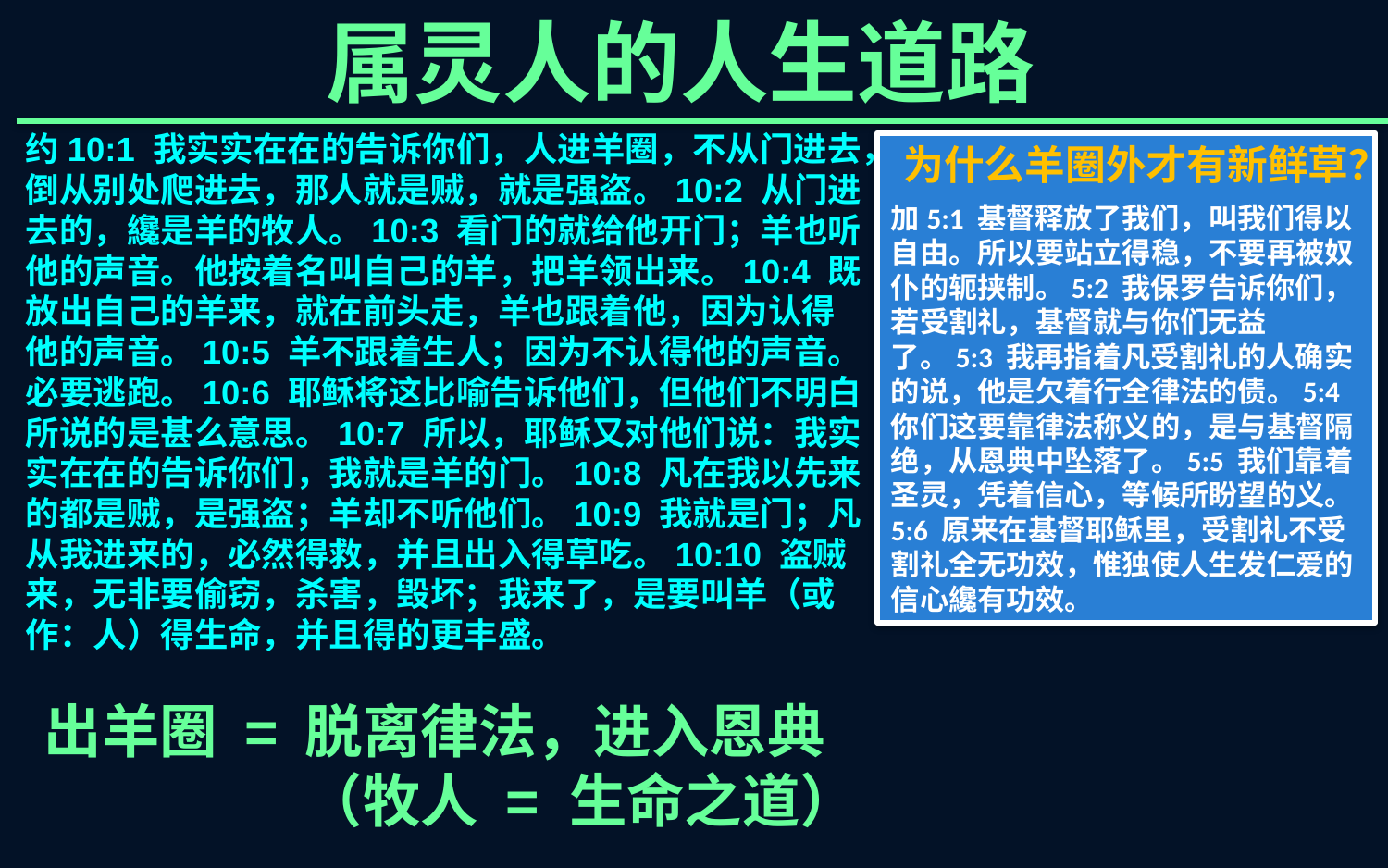

属灵人的人生道路
约10:1 我实实在在的告诉你们，人进羊圈，不从门进去，倒从别处爬进去，那人就是贼，就是强盗。10:2 从门进去的，纔是羊的牧人。10:3 看门的就给他开门；羊也听他的声音。他按着名叫自己的羊，把羊领出来。10:4 既放出自己的羊来，就在前头走，羊也跟着他，因为认得他的声音。10:5 羊不跟着生人；因为不认得他的声音。必要逃跑。10:6 耶稣将这比喻告诉他们，但他们不明白所说的是甚么意思。10:7 所以，耶稣又对他们说：我实实在在的告诉你们，我就是羊的门。10:8 凡在我以先来的都是贼，是强盗；羊却不听他们。10:9 我就是门；凡从我进来的，必然得救，并且出入得草吃。10:10 盗贼来，无非要偷窃，杀害，毁坏；我来了，是要叫羊（或作：人）得生命，并且得的更丰盛。
为什么羊圈外才有新鲜草？
加5:1 基督释放了我们，叫我们得以自由。所以要站立得稳，不要再被奴仆的轭挟制。5:2 我保罗告诉你们，若受割礼，基督就与你们无益了。5:3 我再指着凡受割礼的人确实的说，他是欠着行全律法的债。5:4 你们这要靠律法称义的，是与基督隔绝，从恩典中坠落了。5:5 我们靠着圣灵，凭着信心，等候所盼望的义。5:6 原来在基督耶稣里，受割礼不受割礼全无功效，惟独使人生发仁爱的信心纔有功效。
出羊圈 =
脱离律法，进入恩典
（牧人 = 生命之道）